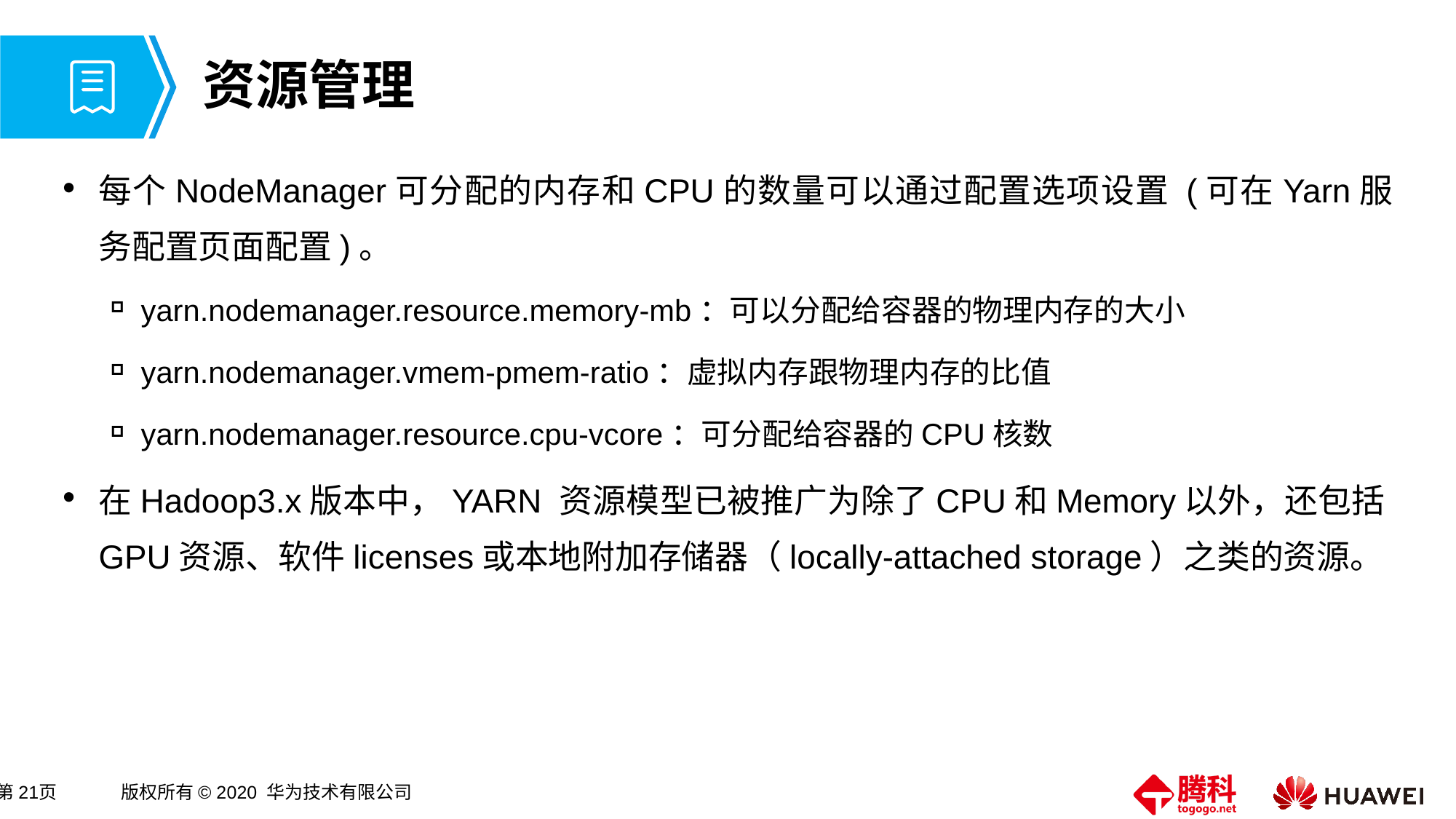

# 资源管理
每个NodeManager可分配的内存和CPU的数量可以通过配置选项设置 (可在Yarn服务配置页面配置)。
yarn.nodemanager.resource.memory-mb：可以分配给容器的物理内存的大小
yarn.nodemanager.vmem-pmem-ratio：虚拟内存跟物理内存的比值
yarn.nodemanager.resource.cpu-vcore：可分配给容器的CPU核数
在Hadoop3.x版本中，YARN 资源模型已被推广为除了CPU和Memory以外，还包括GPU资源、软件licenses或本地附加存储器（locally-attached storage）之类的资源。